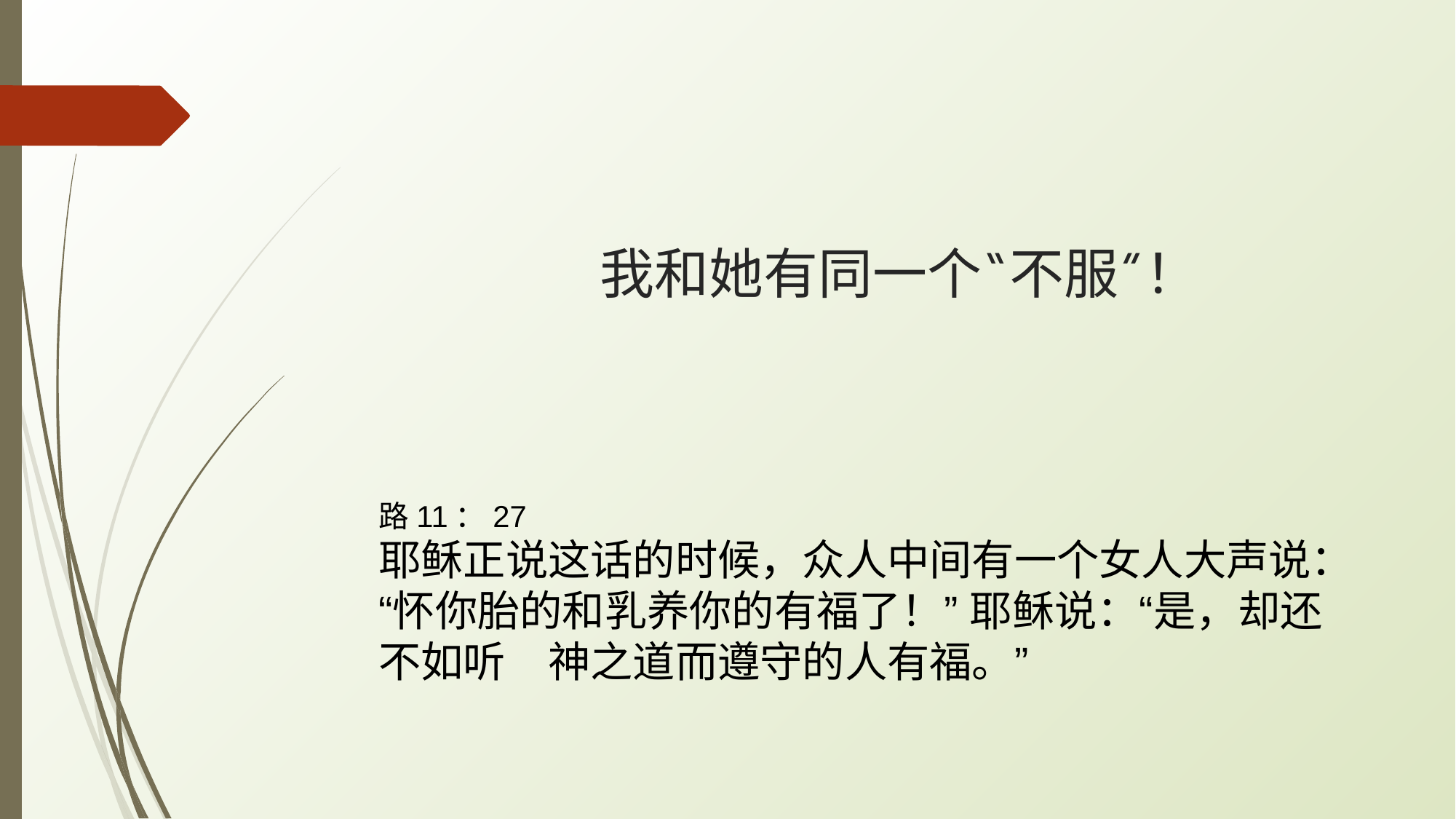

# 我和她有同一个“不服”！
路11：27
耶稣正说这话的时候，众人中间有一个女人大声说：“怀你胎的和乳养你的有福了！” 耶稣说：“是，却还不如听　神之道而遵守的人有福。”